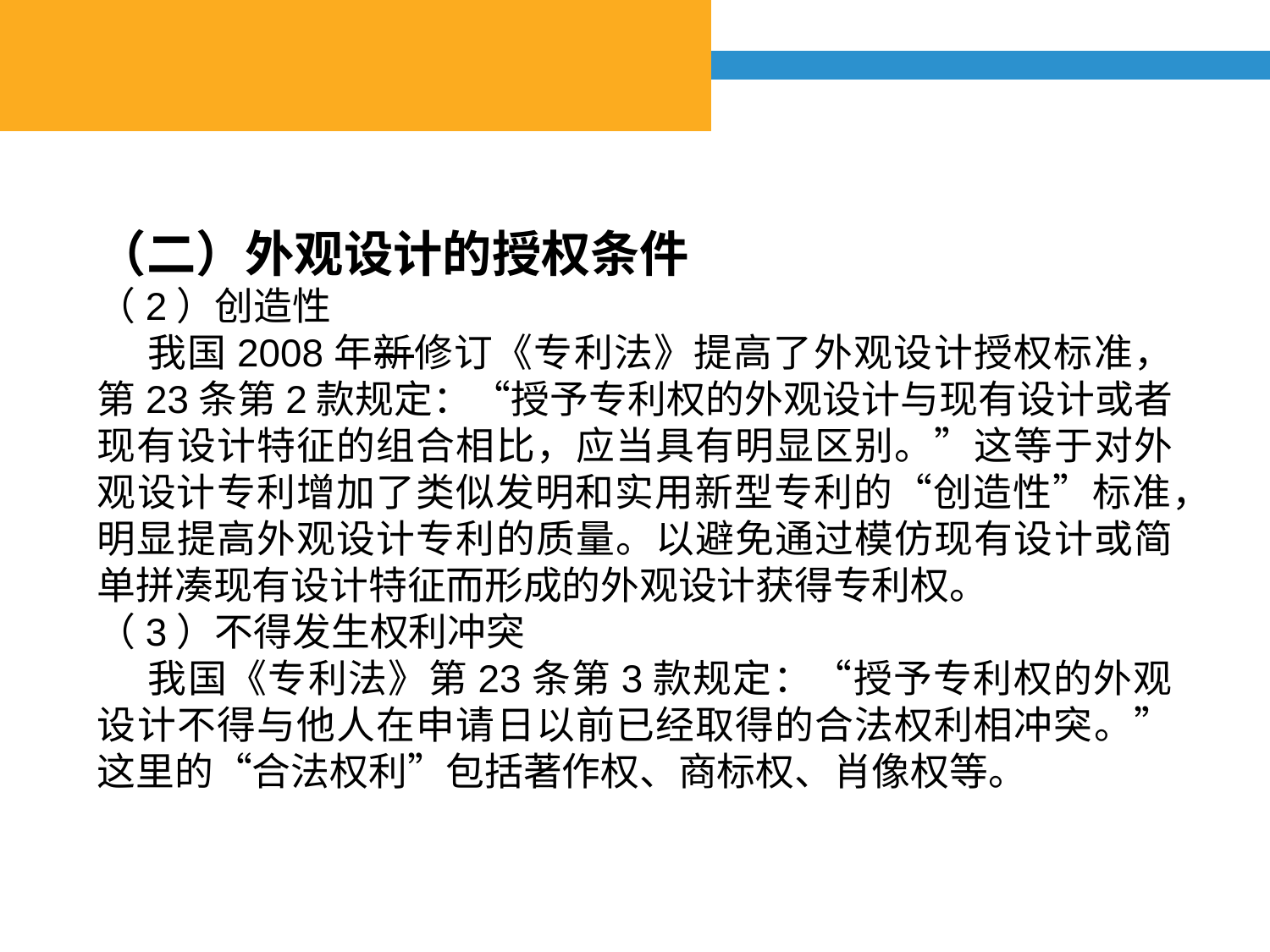

（二）外观设计的授权条件
（2）创造性
    我国2008年新修订《专利法》提高了外观设计授权标准，第23条第2款规定：“授予专利权的外观设计与现有设计或者现有设计特征的组合相比，应当具有明显区别。”这等于对外观设计专利增加了类似发明和实用新型专利的“创造性”标准，明显提高外观设计专利的质量。以避免通过模仿现有设计或简单拼凑现有设计特征而形成的外观设计获得专利权。
（3）不得发生权利冲突
    我国《专利法》第23条第3款规定：“授予专利权的外观设计不得与他人在申请日以前已经取得的合法权利相冲突。”这里的“合法权利”包括著作权、商标权、肖像权等。